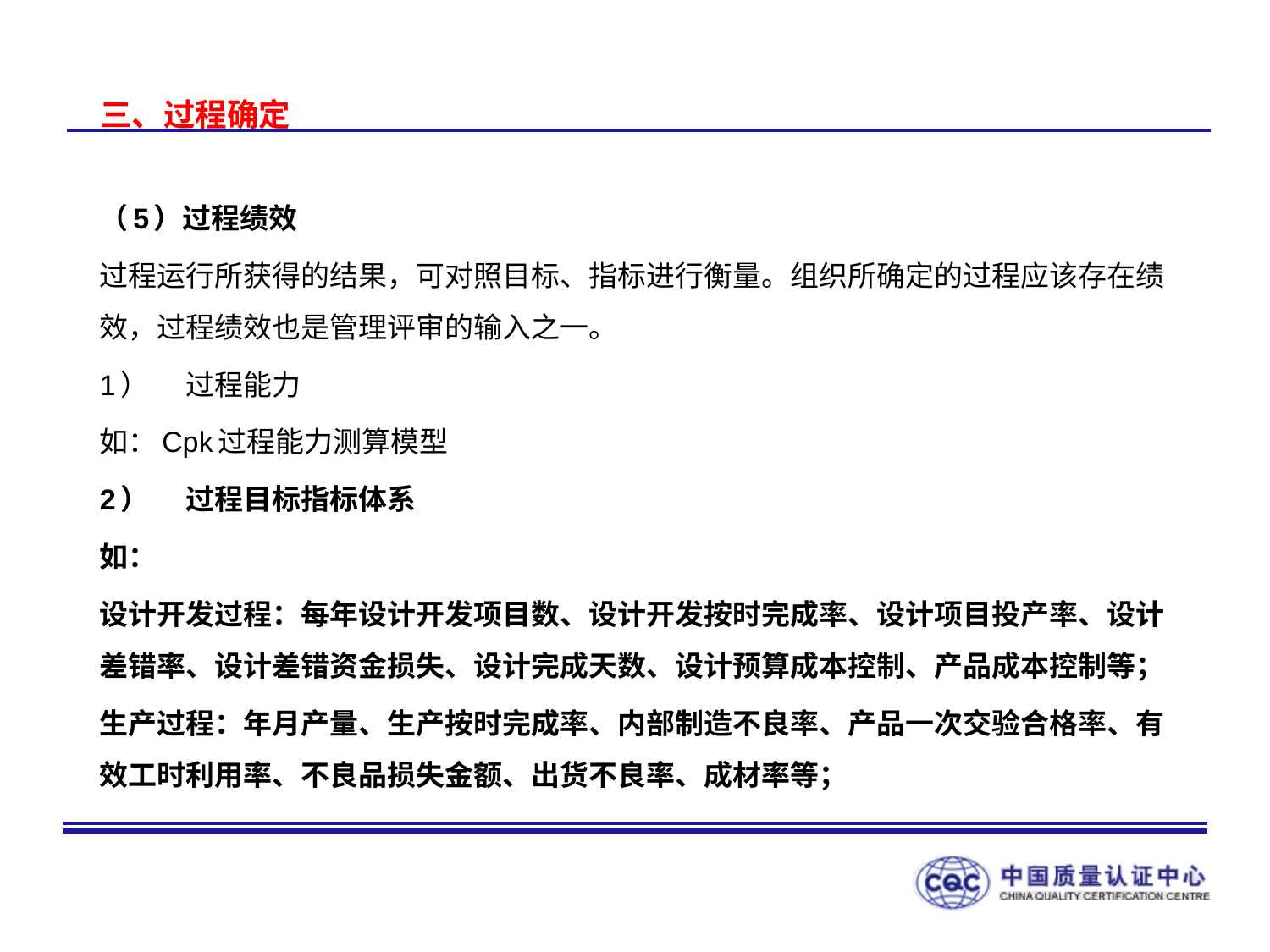

# 三、过程确定
（5）过程绩效
过程运行所获得的结果，可对照目标、指标进行衡量。组织所确定的过程应该存在绩效，过程绩效也是管理评审的输入之一。
1）	过程能力
如：Cpk过程能力测算模型
2）	过程目标指标体系
如：
设计开发过程：每年设计开发项目数、设计开发按时完成率、设计项目投产率、设计差错率、设计差错资金损失、设计完成天数、设计预算成本控制、产品成本控制等；
生产过程：年月产量、生产按时完成率、内部制造不良率、产品一次交验合格率、有效工时利用率、不良品损失金额、出货不良率、成材率等；